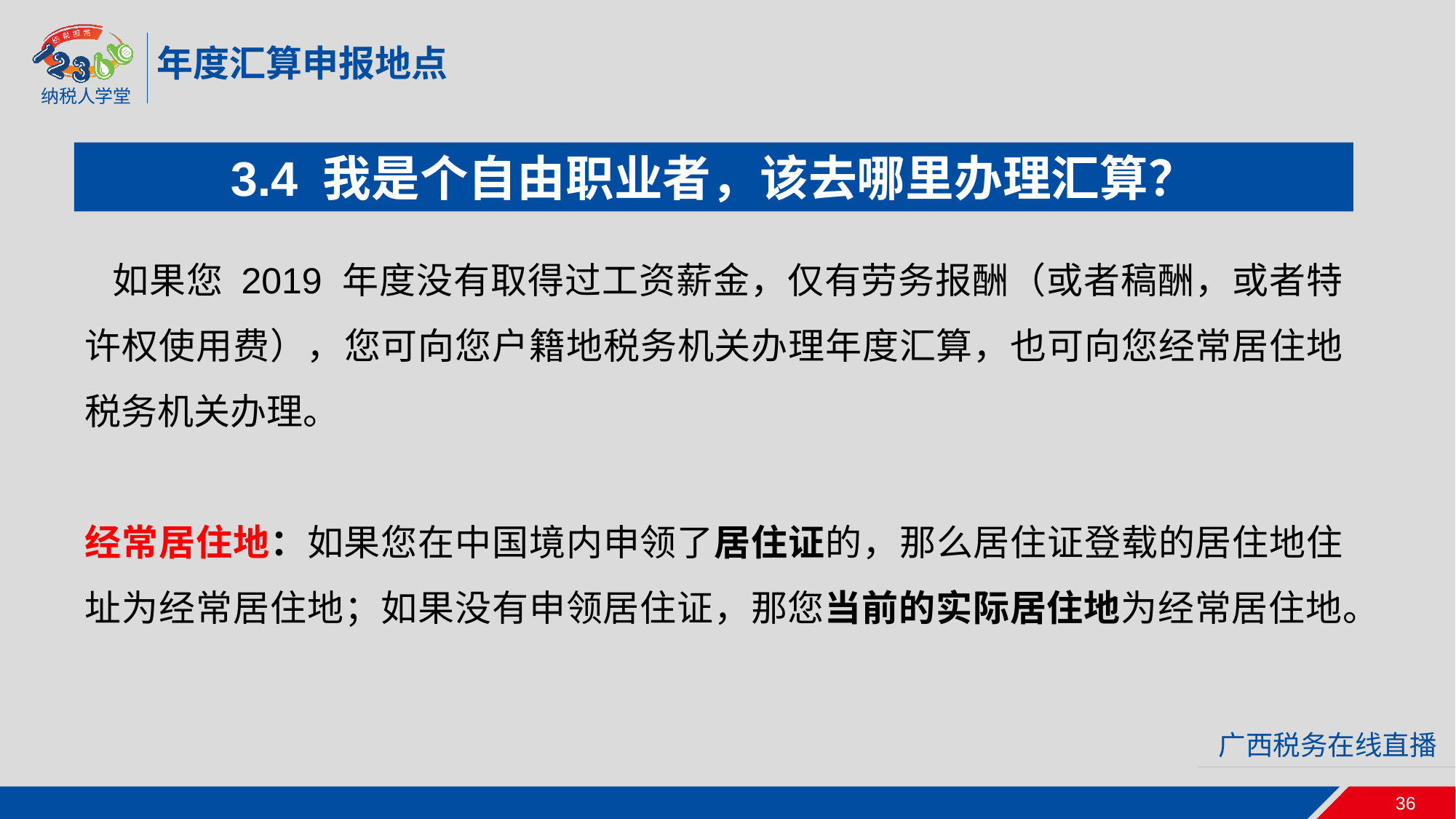

年度汇算申报地点
3.4 我是个自由职业者，该去哪里办理汇算？
  如果您 2019 年度没有取得过工资薪金，仅有劳务报酬（或者稿酬，或者特许权使用费），您可向您户籍地税务机关办理年度汇算，也可向您经常居住地税务机关办理。

经常居住地：如果您在中国境内申领了居住证的，那么居住证登载的居住地住址为经常居住地；如果没有申领居住证，那您当前的实际居住地为经常居住地。